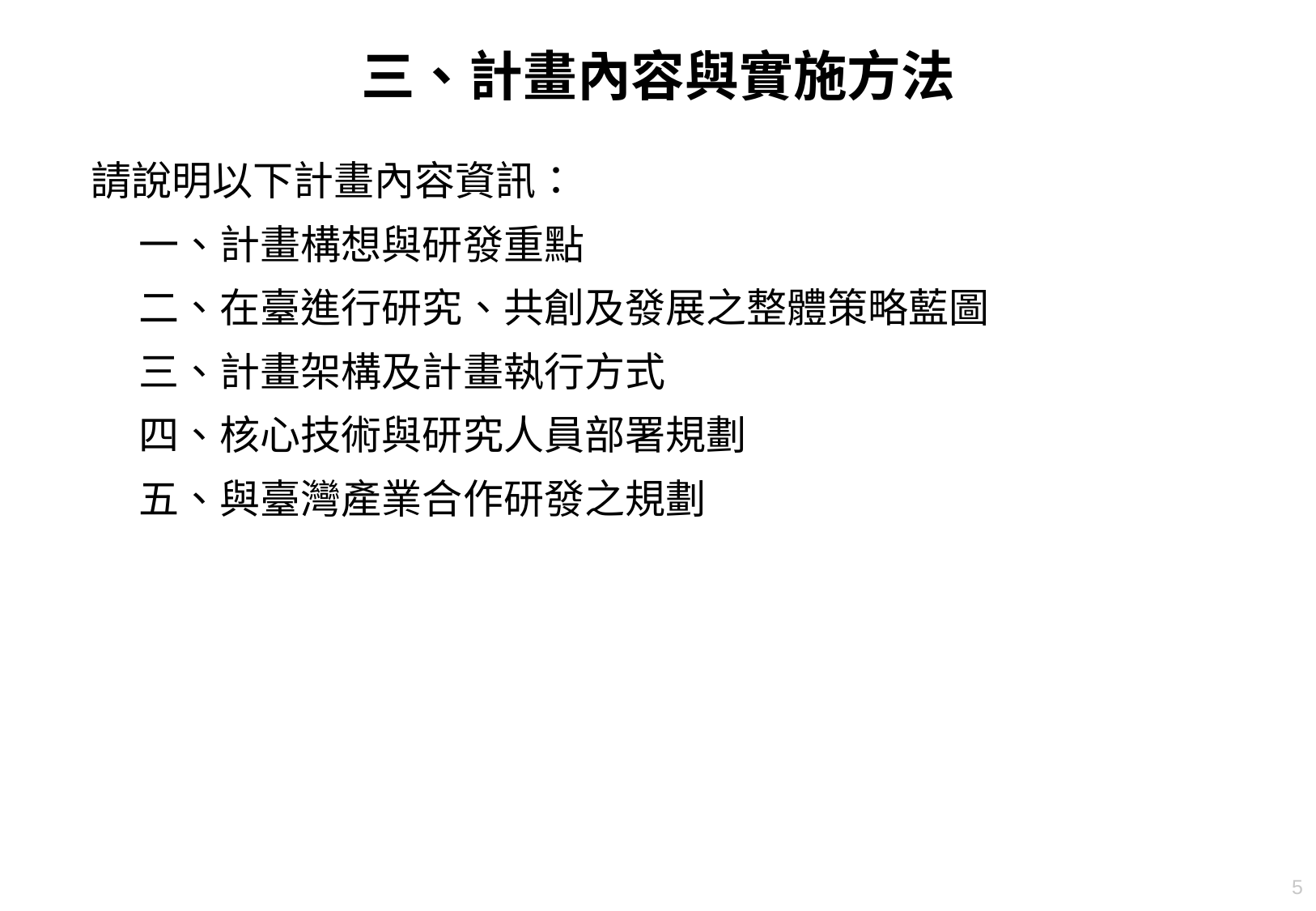

# 三、計畫內容與實施方法
請說明以下計畫內容資訊：
一、計畫構想與研發重點
二、在臺進行研究、共創及發展之整體策略藍圖
三、計畫架構及計畫執行方式
四、核心技術與研究人員部署規劃
五、與臺灣產業合作研發之規劃

5